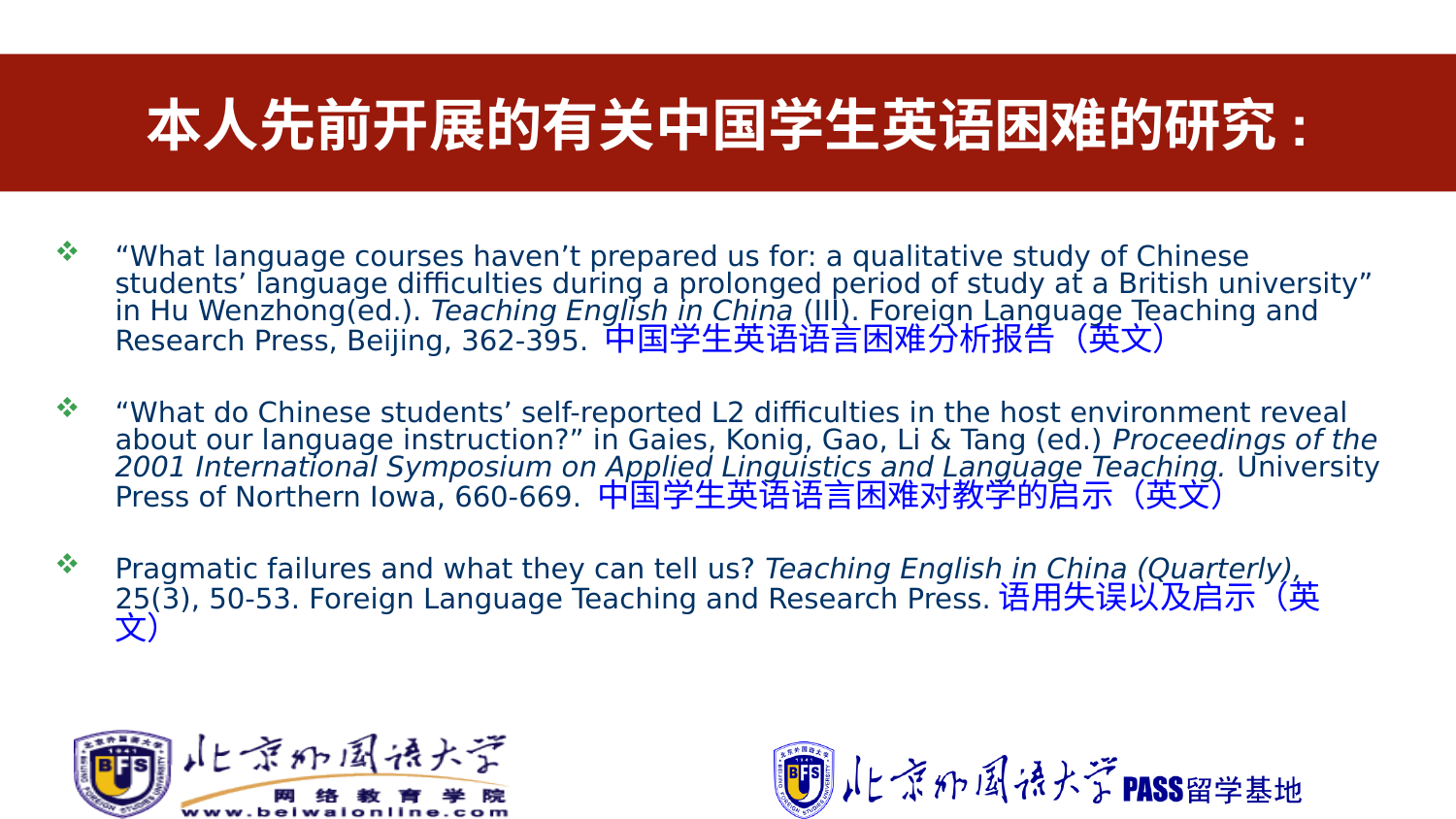

本人先前开展的有关中国学生英语困难的研究:
“What language courses haven’t prepared us for: a qualitative study of Chinese students’ language difficulties during a prolonged period of study at a British university” in Hu Wenzhong(ed.). Teaching English in China (III). Foreign Language Teaching and Research Press, Beijing, 362-395. 中国学生英语语言困难分析报告（英文）

“What do Chinese students’ self-reported L2 difficulties in the host environment reveal about our language instruction?” in Gaies, Konig, Gao, Li & Tang (ed.) Proceedings of the 2001 International Symposium on Applied Linguistics and Language Teaching. University Press of Northern Iowa, 660-669. 中国学生英语语言困难对教学的启示（英文）

Pragmatic failures and what they can tell us? Teaching English in China (Quarterly), 25(3), 50-53. Foreign Language Teaching and Research Press.语用失误以及启示（英文）